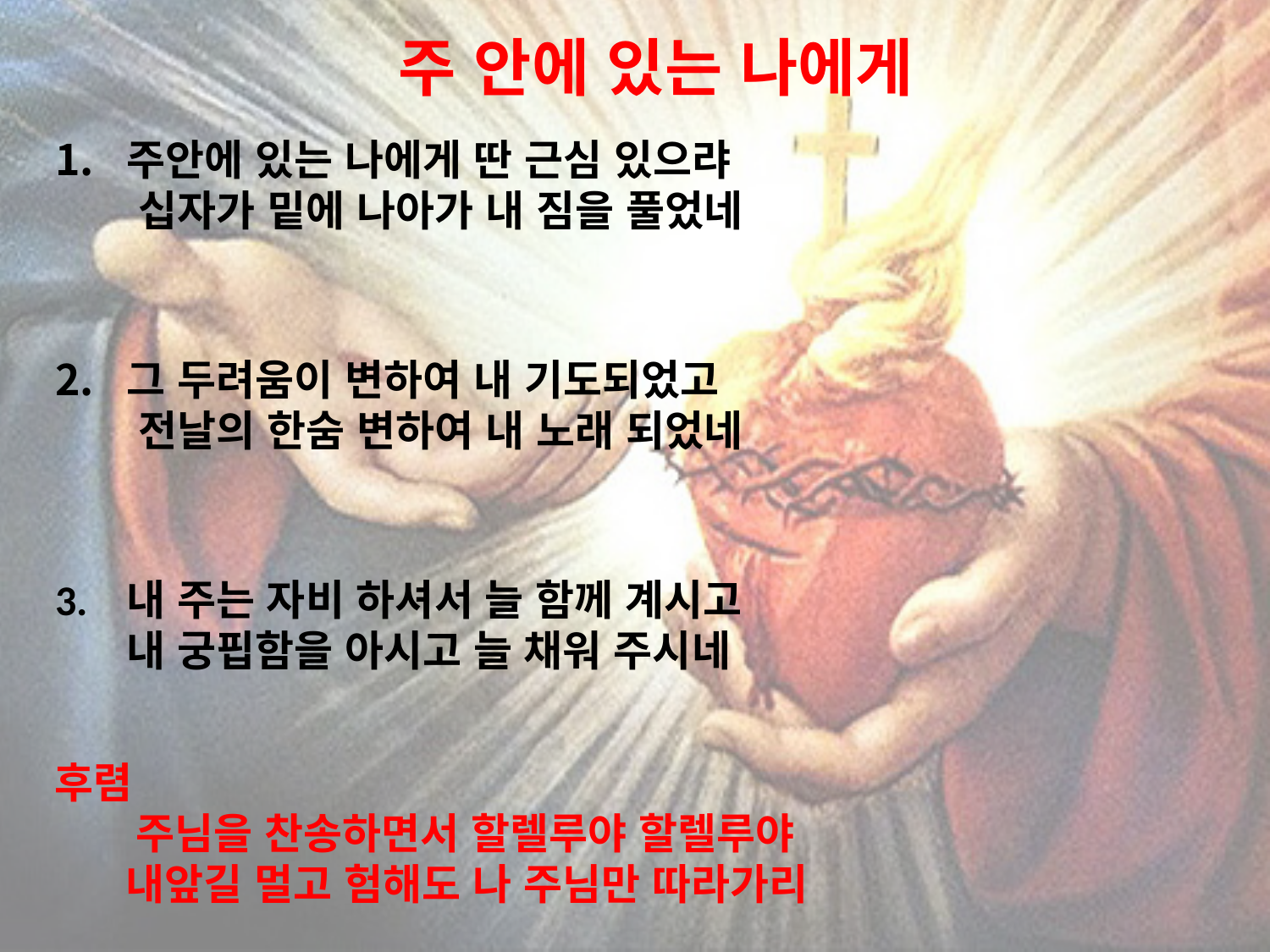

# 주 안에 있는 나에게
주안에 있는 나에게 딴 근심 있으랴
 십자가 밑에 나아가 내 짐을 풀었네

그 두려움이 변하여 내 기도되었고
 전날의 한숨 변하여 내 노래 되었네

3.   내 주는 자비 하셔서 늘 함께 계시고
  내 궁핍함을 아시고 늘 채워 주시네
후렴
      주님을 찬송하면서 할렐루야 할렐루야
      내앞길 멀고 험해도 나 주님만 따라가리